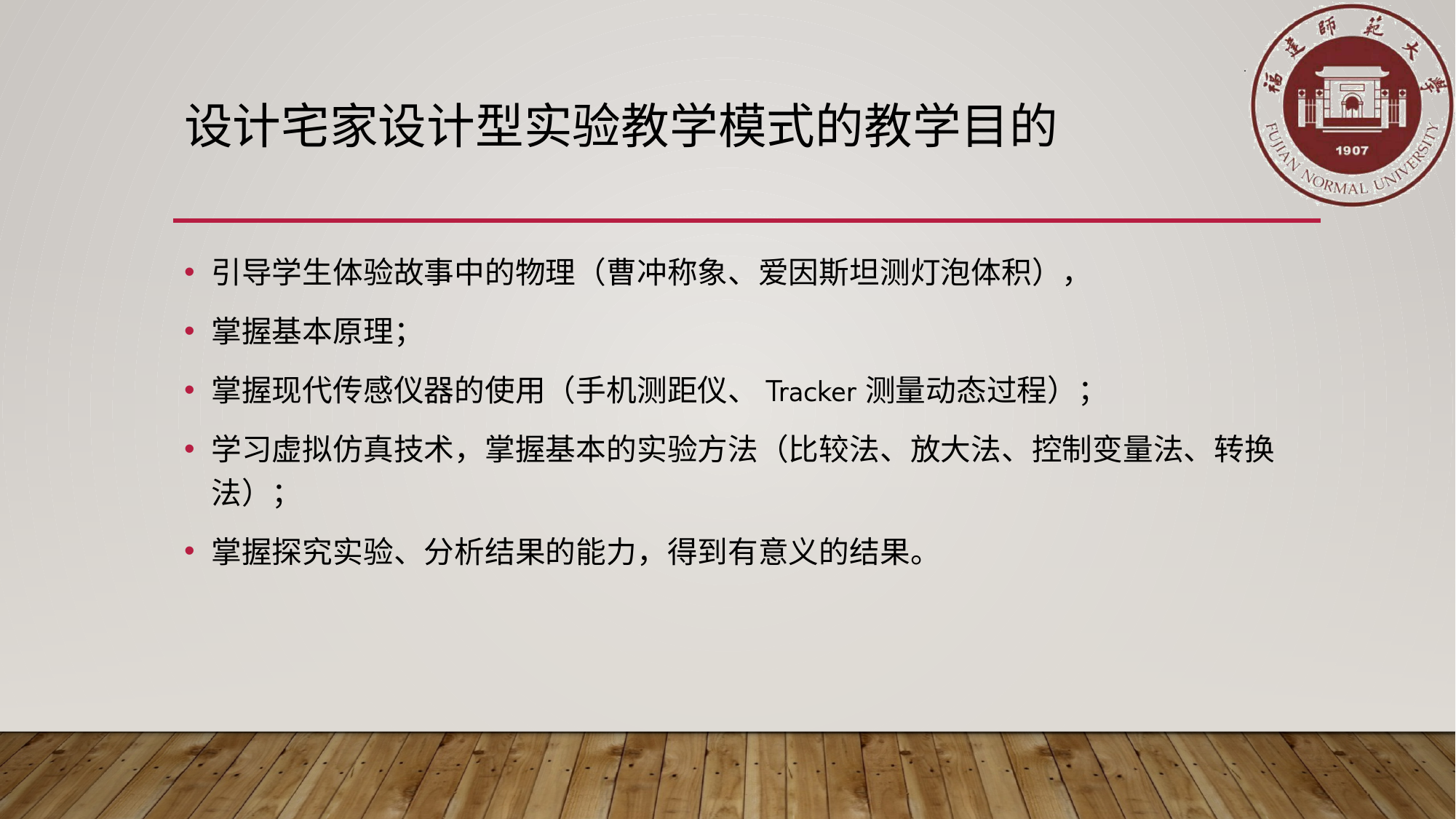

# 设计宅家设计型实验教学模式的教学目的
引导学生体验故事中的物理（曹冲称象、爱因斯坦测灯泡体积），
掌握基本原理；
掌握现代传感仪器的使用（手机测距仪、Tracker测量动态过程）；
学习虚拟仿真技术，掌握基本的实验方法（比较法、放大法、控制变量法、转换法）；
掌握探究实验、分析结果的能力，得到有意义的结果。